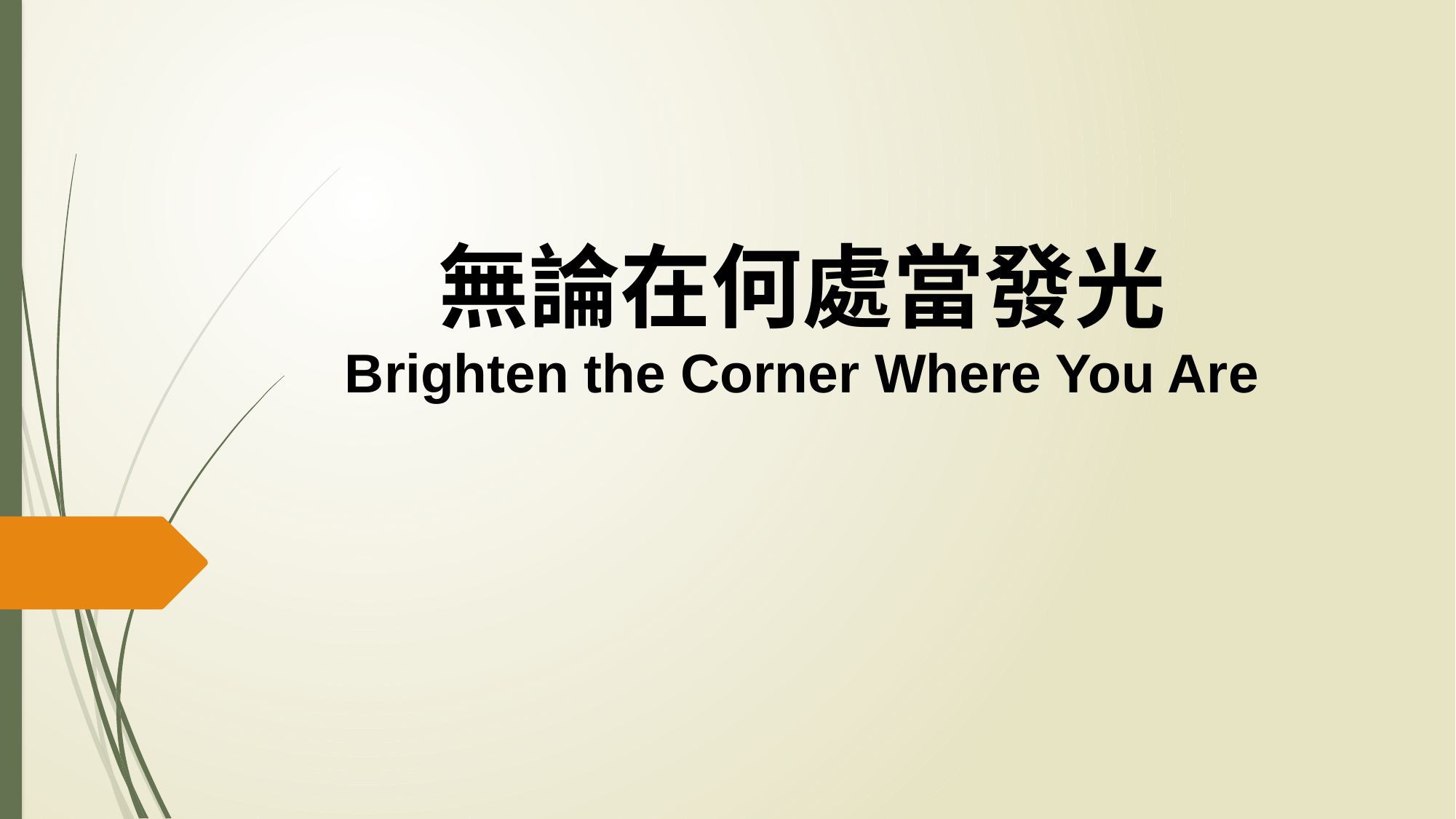

# 無論在何處當發光 Brighten the Corner Where You Are